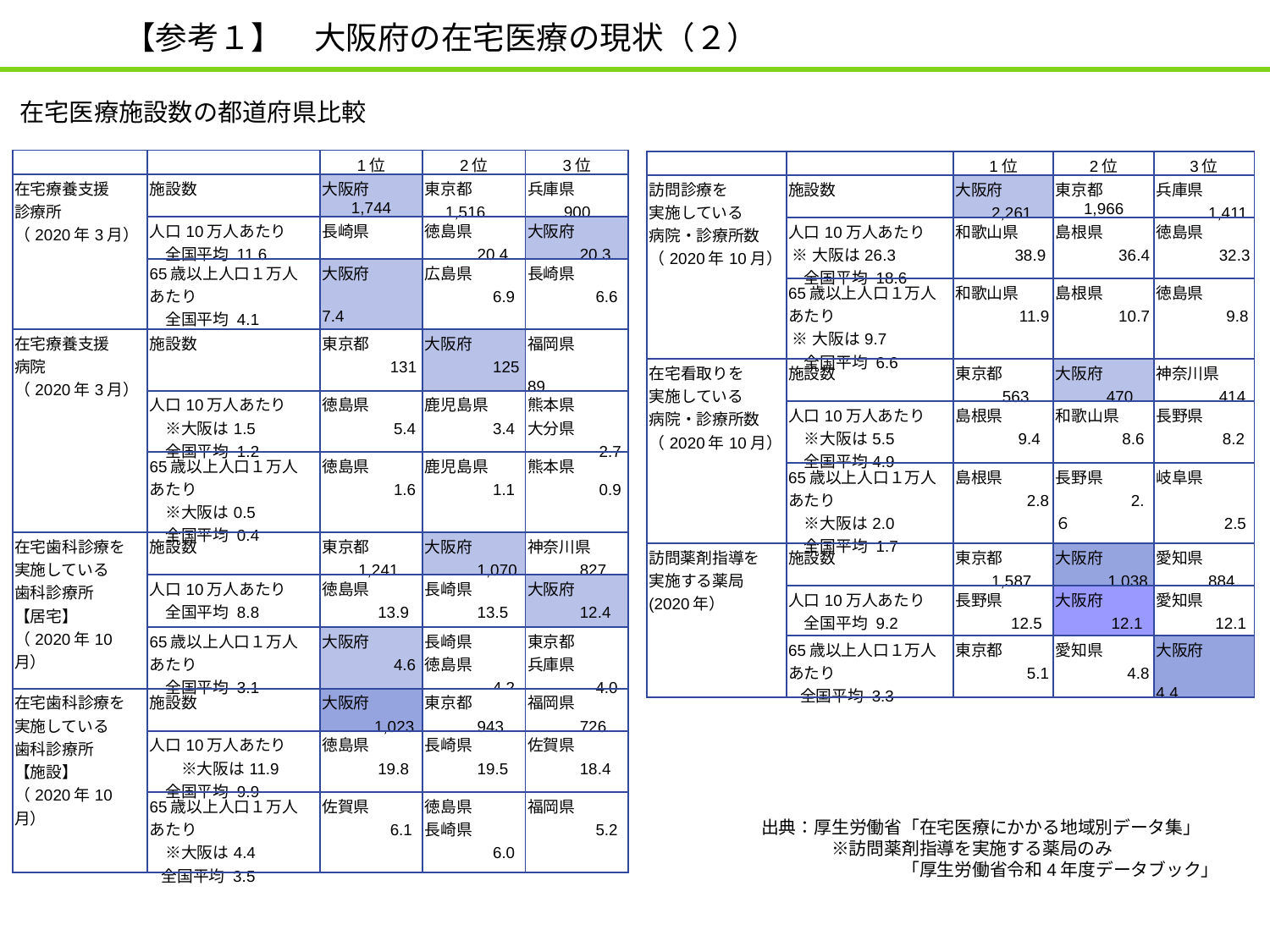

【参考１】　大阪府の在宅医療の現状（２）
在宅医療施設数の都道府県比較
|  |  | 1位 | 2位 | 3位 |
| --- | --- | --- | --- | --- |
| 在宅療養支援 診療所 （2020年3月） | 施設数 | 大阪府 1,744 | 東京都 　1,516 | 兵庫県 　　900 |
|  | 人口10万人あたり 　全国平均 11.6 | 長崎県 　　　　21.4 | 徳島県 　　　20.4 | 大阪府 　　　20.3 |
|  | 65歳以上人口１万人 あたり 　全国平均 4.1 | 大阪府 　　　　　7.4 | 広島県 　　　　6.9 | 長崎県 　　　　6.6 |
| 在宅療養支援 病院 （2020年3月） | 施設数 | 東京都 　　　　131 | 大阪府 　　　　125 | 福岡県 　　　　　89 |
|  | 人口10万人あたり 　※大阪は1.5 　全国平均 1.2 | 徳島県 　　　 　5.4 | 鹿児島県 　　　　3.4 | 熊本県 大分県 　　　　 2.7 |
|  | 65歳以上人口１万人 あたり 　※大阪は0.5 　全国平均 0.4 | 徳島県 　　 　　1.6 | 鹿児島県 　　　　1.1 | 熊本県 　　　　 0.9 |
| 在宅歯科診療を 実施している 歯科診療所 【居宅】 （2020年10月） | 施設数 | 東京都 　　1,241 | 大阪府 　　　1,070 | 神奈川県 　　　827 |
|  | 人口10万人あたり 　全国平均 8.8 | 徳島県 　　 　13.9 | 長崎県 　　　13.5 | 大阪府 　　　12.4 |
|  | 65歳以上人口１万人 あたり　 　全国平均 3.1 | 大阪府 　　 　　4.6 | 長崎県 徳島県 　　　　4.2 | 東京都 兵庫県 　　　　4.0 |
| 在宅歯科診療を 実施している 歯科診療所 【施設】 （2020年10月） | 施設数 | 大阪府 　　　1,023 | 東京都 　　　943 | 福岡県 　　　726 |
|  | 人口10万人あたり 　　※大阪は11.9 　全国平均 9.9 | 徳島県 　　　 19.8 | 長崎県 　　　19.5 | 佐賀県 　　　18.4 |
|  | 65歳以上人口１万人 あたり　 　※大阪は4.4 全国平均 3.5 | 佐賀県 　　　　6.1 | 徳島県 長崎県 　　　　6.0 | 福岡県 　　　　5.2 |
|  |  | 1位 | 2位 | 3位 |
| --- | --- | --- | --- | --- |
| 訪問診療を 実施している 病院・診療所数 （2020年10月） | 施設数 | 大阪府 　　2,261 | 東京都 1,966 | 兵庫県 　　　1,411 |
|  | 人口10万人あたり ※大阪は26.3 　全国平均 18.6 | 和歌山県 　　 　38.9 | 島根県 　　　 36.4 | 徳島県 　 　　32.3 |
|  | 65歳以上人口１万人 あたり ※大阪は9.7 　全国平均 6.6 | 和歌山県 　　 　11.9 | 島根県 　　 　10.7 | 徳島県 　　 　9.8 |
| 在宅看取りを 実施している 病院・診療所数 （2020年10月） | 施設数 | 東京都 　　 563 | 大阪府 　　 470 | 神奈川県 　 　　 414 |
|  | 人口10万人あたり 　※大阪は5.5 　全国平均4.9 | 島根県 　　 　9.4 | 和歌山県 　 　　8.6 | 長野県 　　 　8.2 |
|  | 65歳以上人口１万人 あたり 　※大阪は2.0 　全国平均 1.7 | 島根県 　　　 　2.8 | 長野県 　　 　　2.６ | 岐阜県　　 　　 　　　　2.5 |
| 訪問薬剤指導を 実施する薬局 (2020年） | 施設数 | 東京都 　　1,587 | 大阪府 　　　1,038 | 愛知県 　　　884 |
|  | 人口10万人あたり 　全国平均 9.2 | 長野県 　　 　12.5 | 大阪府 　　 　12.1 | 愛知県 　　 　12.1 |
|  | 65歳以上人口１万人 あたり 全国平均 3.3 | 東京都 　　 　　5.1 | 愛知県 　　 　　4.8 | 大阪府 　　　 　4.4 |
出典：厚生労働省「在宅医療にかかる地域別データ集」
　　　　※訪問薬剤指導を実施する薬局のみ
　　　　　　　　「厚生労働省令和4年度データブック」